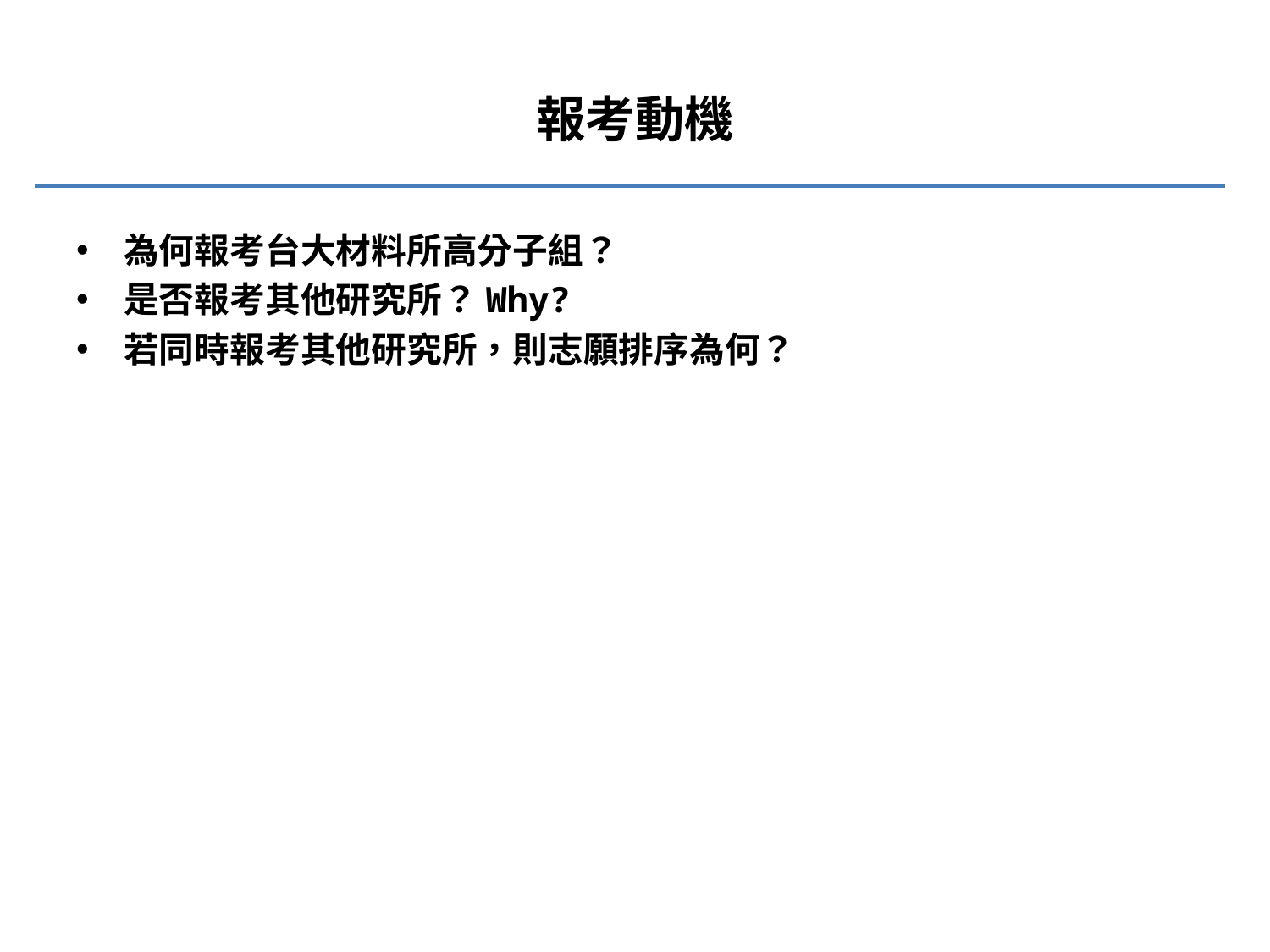

# 報考動機
為何報考台大材料所高分子組？
是否報考其他研究所？Why?
若同時報考其他研究所，則志願排序為何？